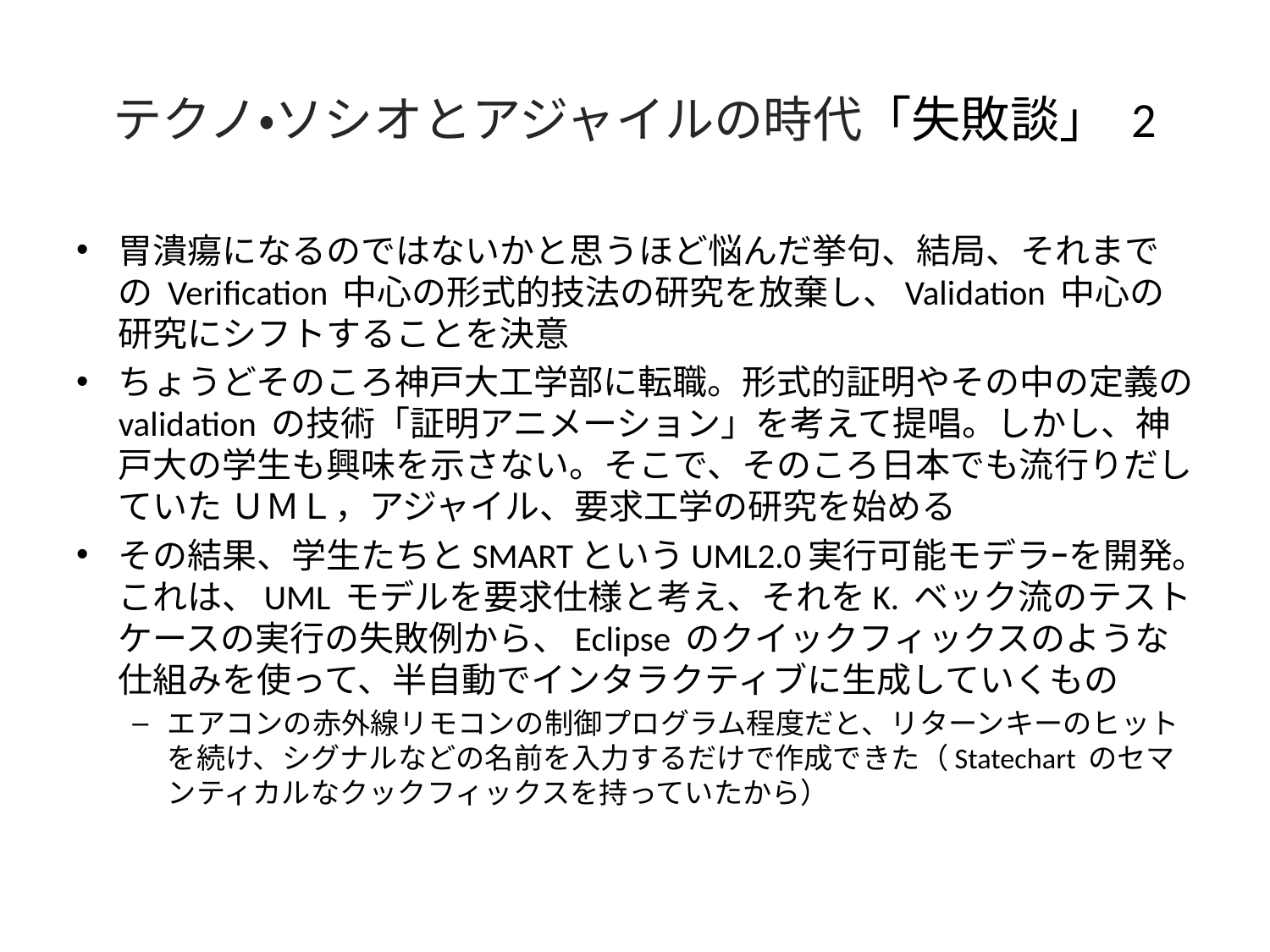

# テクノ・ソシオとアジャイルの時代「失敗談」 2
胃潰瘍になるのではないかと思うほど悩んだ挙句、結局、それまでの Verification 中心の形式的技法の研究を放棄し、Validation 中心の研究にシフトすることを決意
ちょうどそのころ神戸大工学部に転職。形式的証明やその中の定義の validation の技術「証明アニメーション」を考えて提唱。しかし、神戸大の学生も興味を示さない。そこで、そのころ日本でも流行りだしていた ＵＭＬ，アジャイル、要求工学の研究を始める
その結果、学生たちとSMARTというUML2.0実行可能モデラｰを開発。これは、UML モデルを要求仕様と考え、それをK. ベック流のテストケースの実行の失敗例から、Eclipse のクイックフィックスのような仕組みを使って、半自動でインタラクティブに生成していくもの
エアコンの赤外線リモコンの制御プログラム程度だと、リターンキーのヒットを続け、シグナルなどの名前を入力するだけで作成できた（Statechart のセマンティカルなクックフィックスを持っていたから）